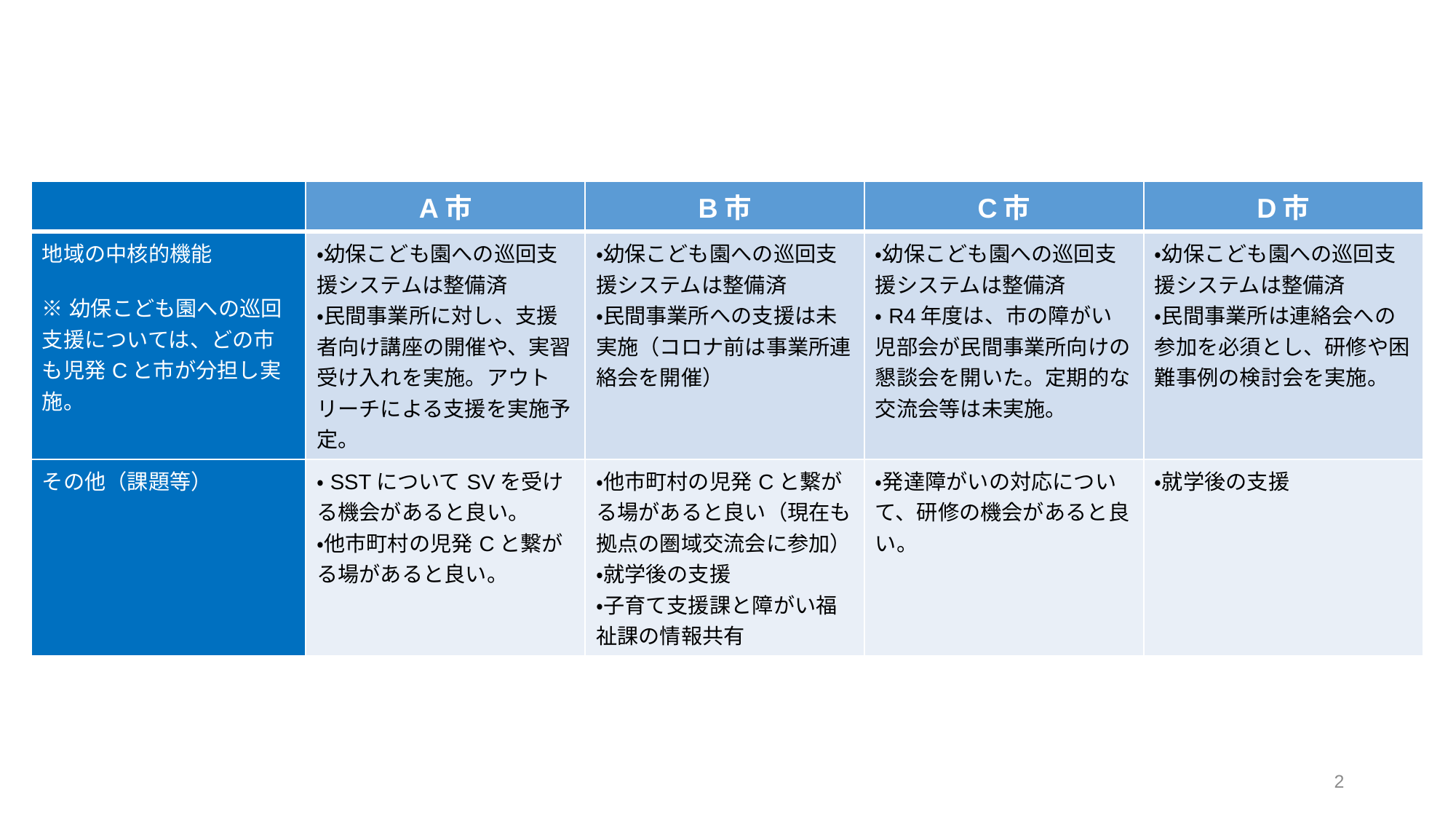

|  | A市 | B市 | C市 | D市 |
| --- | --- | --- | --- | --- |
| 地域の中核的機能 ※幼保こども園への巡回支援については、どの市も児発Cと市が分担し実施。 | ・幼保こども園への巡回支援システムは整備済 ・民間事業所に対し、支援者向け講座の開催や、実習受け入れを実施。アウトリーチによる支援を実施予定。 | ・幼保こども園への巡回支援システムは整備済 ・民間事業所への支援は未実施（コロナ前は事業所連絡会を開催） | ・幼保こども園への巡回支援システムは整備済 ・R4年度は、市の障がい児部会が民間事業所向けの懇談会を開いた。定期的な交流会等は未実施。 | ・幼保こども園への巡回支援システムは整備済 ・民間事業所は連絡会への参加を必須とし、研修や困難事例の検討会を実施。 |
| その他（課題等） | ・SSTについてSVを受ける機会があると良い。 ・他市町村の児発Cと繋がる場があると良い。 | ・他市町村の児発Cと繋がる場があると良い（現在も拠点の圏域交流会に参加） ・就学後の支援 ・子育て支援課と障がい福祉課の情報共有 | ・発達障がいの対応について、研修の機会があると良い。 | ・就学後の支援 |
2